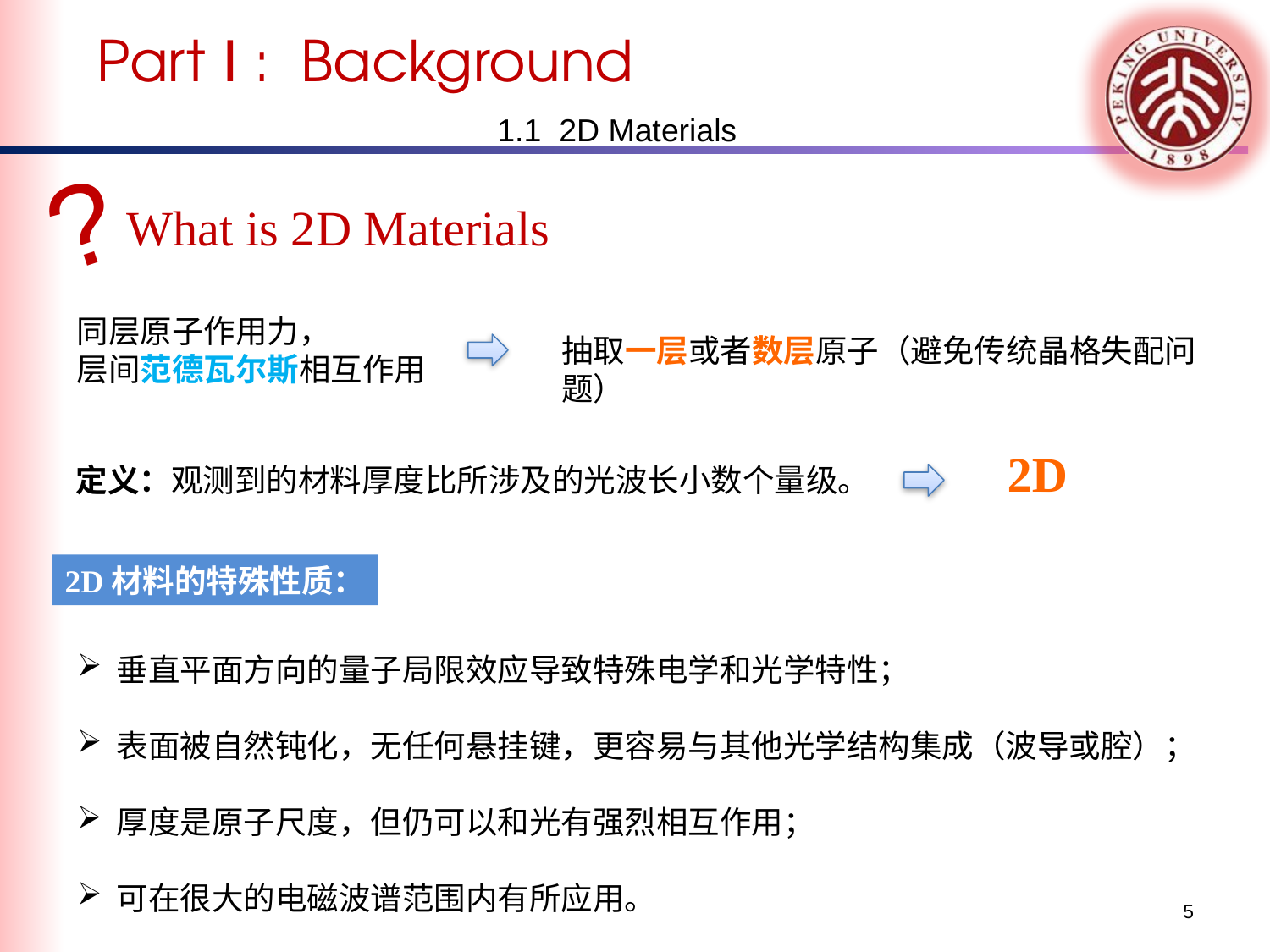

Part Ⅰ :  Background

                                             1.1  2D Materials
?
What is 2D Materials
同层原子作用力，
层间范德瓦尔斯相互作用
抽取一层或者数层原子（避免传统晶格失配问题）

定义：观测到的材料厚度比所涉及的光波长小数个量级。

2D

2D材料的特殊性质：
垂直平面方向的量子局限效应导致特殊电学和光学特性；
表面被自然钝化，无任何悬挂键，更容易与其他光学结构集成（波导或腔）；
厚度是原子尺度，但仍可以和光有强烈相互作用；
可在很大的电磁波谱范围内有所应用。
5